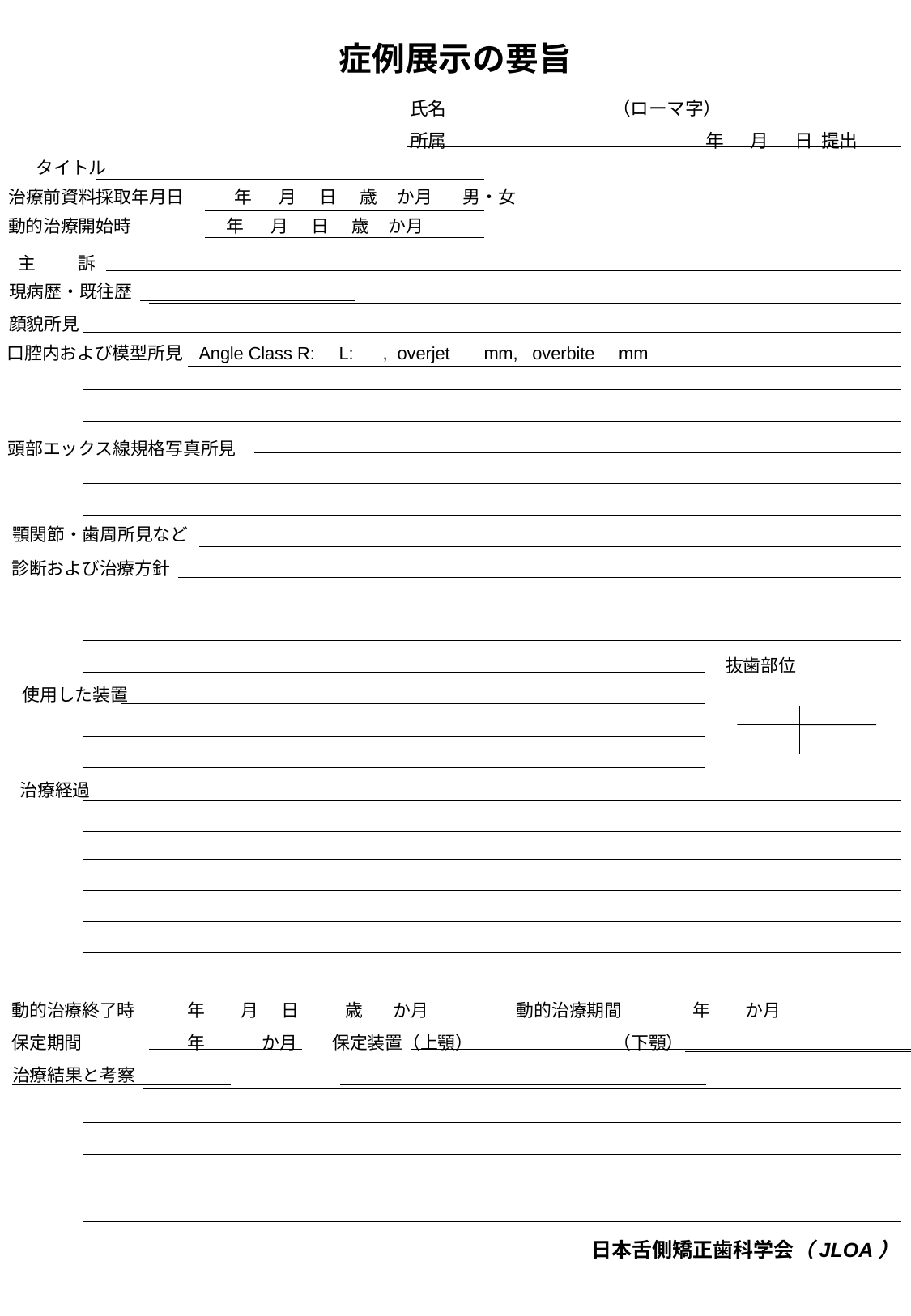

症例展示の要旨
氏名　　　　　　　　     （ローマ字）
所属　　　　　　　　　　　　 　　年　  月　  日  提出
タイトル
治療前資料採取年月日             年       月      日      歳     か月        男・女
動的治療開始時 　                   年       月      日      歳     か月
主           訴
現病歴・既往歴
顔貌所見
口腔内および模型所見   Angle Class R:     L:      ,  overjet       mm,   overbite     mm
頭部エックス線規格写真所見
顎関節・歯周所見など
診断および治療方針
 抜歯部位
使用した装置
治療経過
動的治療終了時　　　年　　月      日            歳        か月　　　　　動的治療期間　　　　年　　か月
保定期間　　　　　　年　　　 か月　　保定装置（上顎）　　　　　　　　（下顎）
治療結果と考察
日本舌側矯正歯科学会（JLOA）